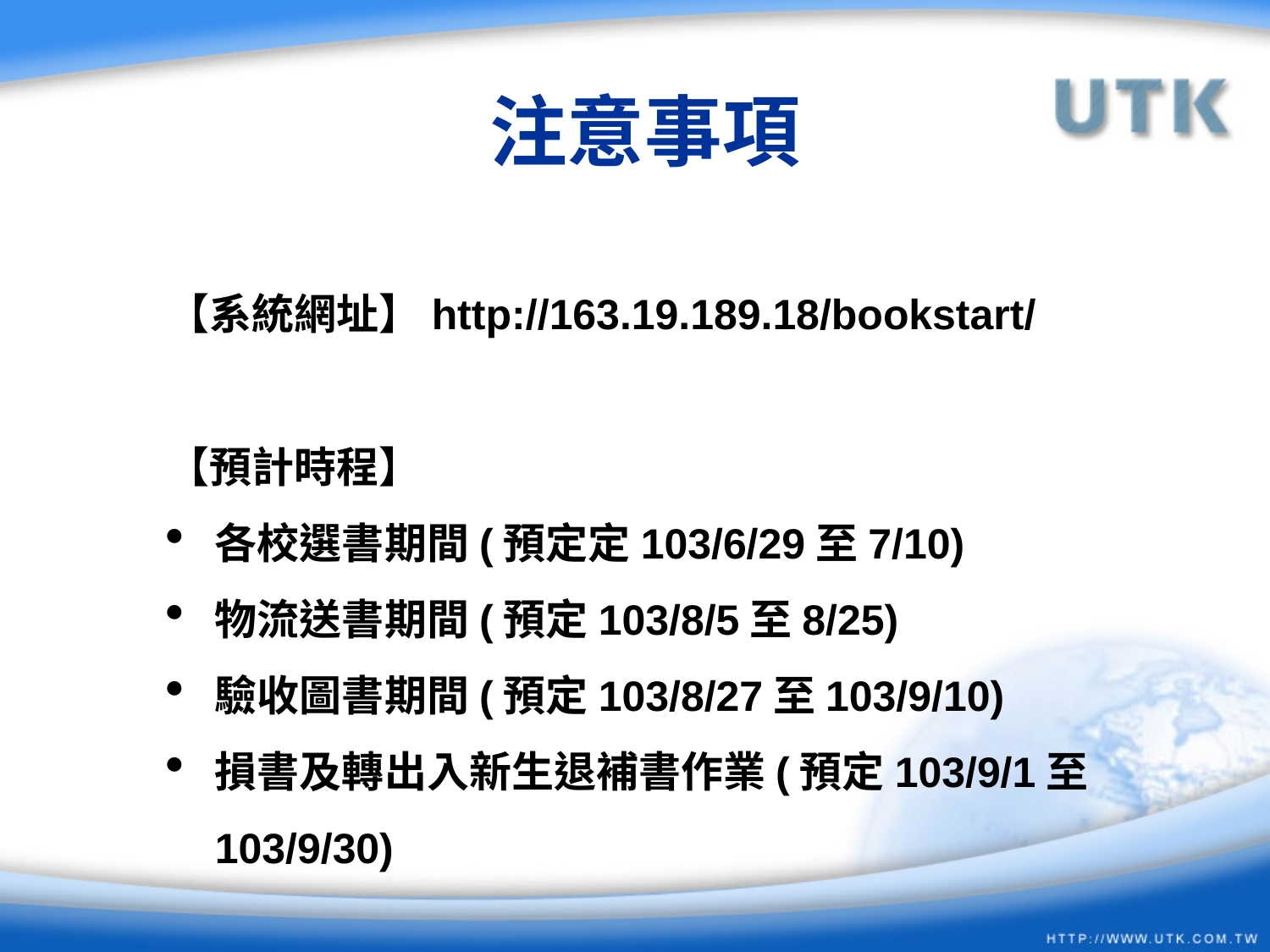

注意事項
【系統網址】http://163.19.189.18/bookstart/

【預計時程】
各校選書期間(預定定103/6/29至7/10)
物流送書期間(預定103/8/5至8/25)
驗收圖書期間(預定103/8/27至103/9/10)
損書及轉出入新生退補書作業(預定103/9/1至103/9/30)